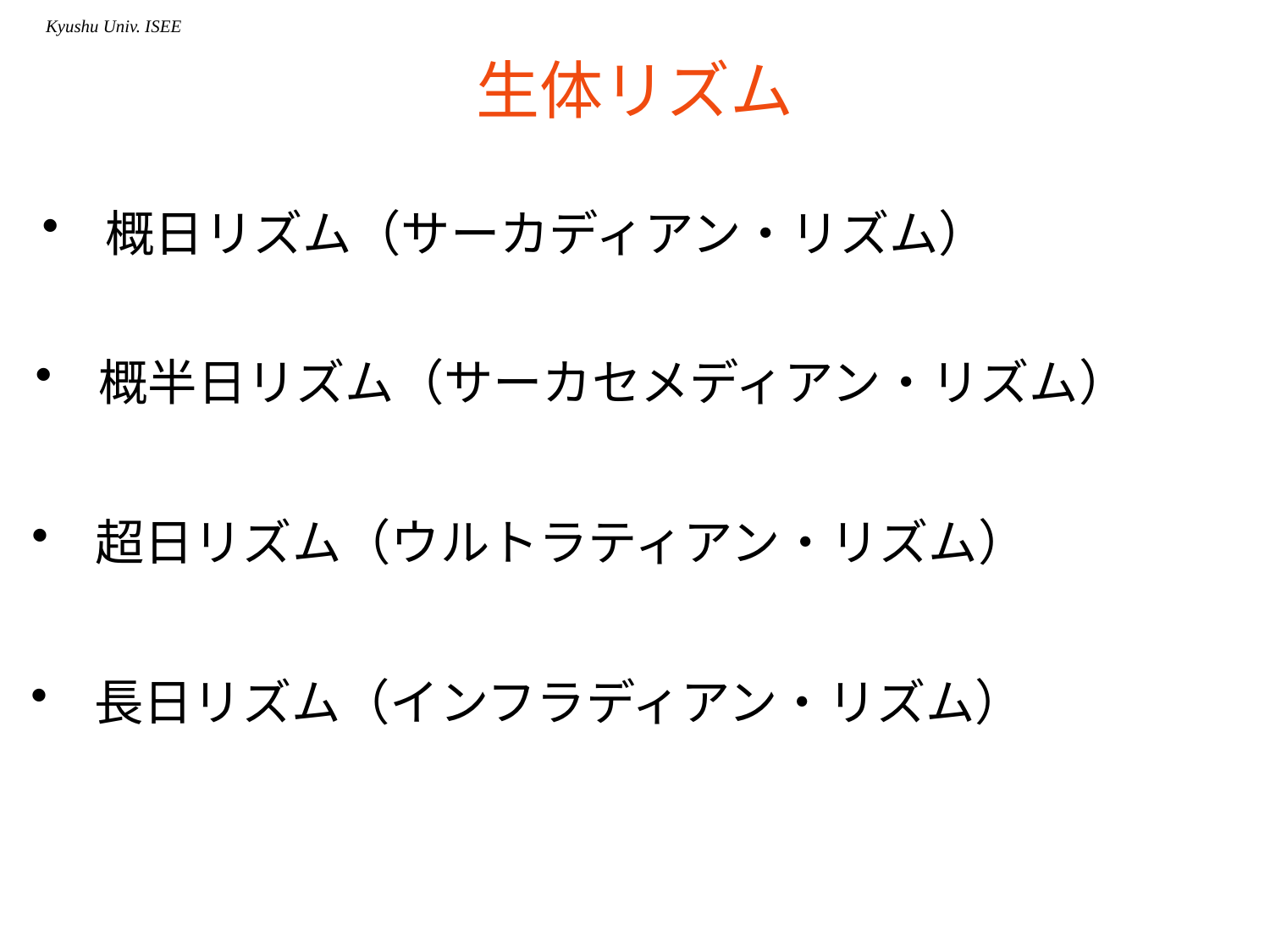

# 生体リズム
概日リズム（サーカディアン・リズム）
概半日リズム（サーカセメディアン・リズム）
超日リズム（ウルトラティアン・リズム）
長日リズム（インフラディアン・リズム）